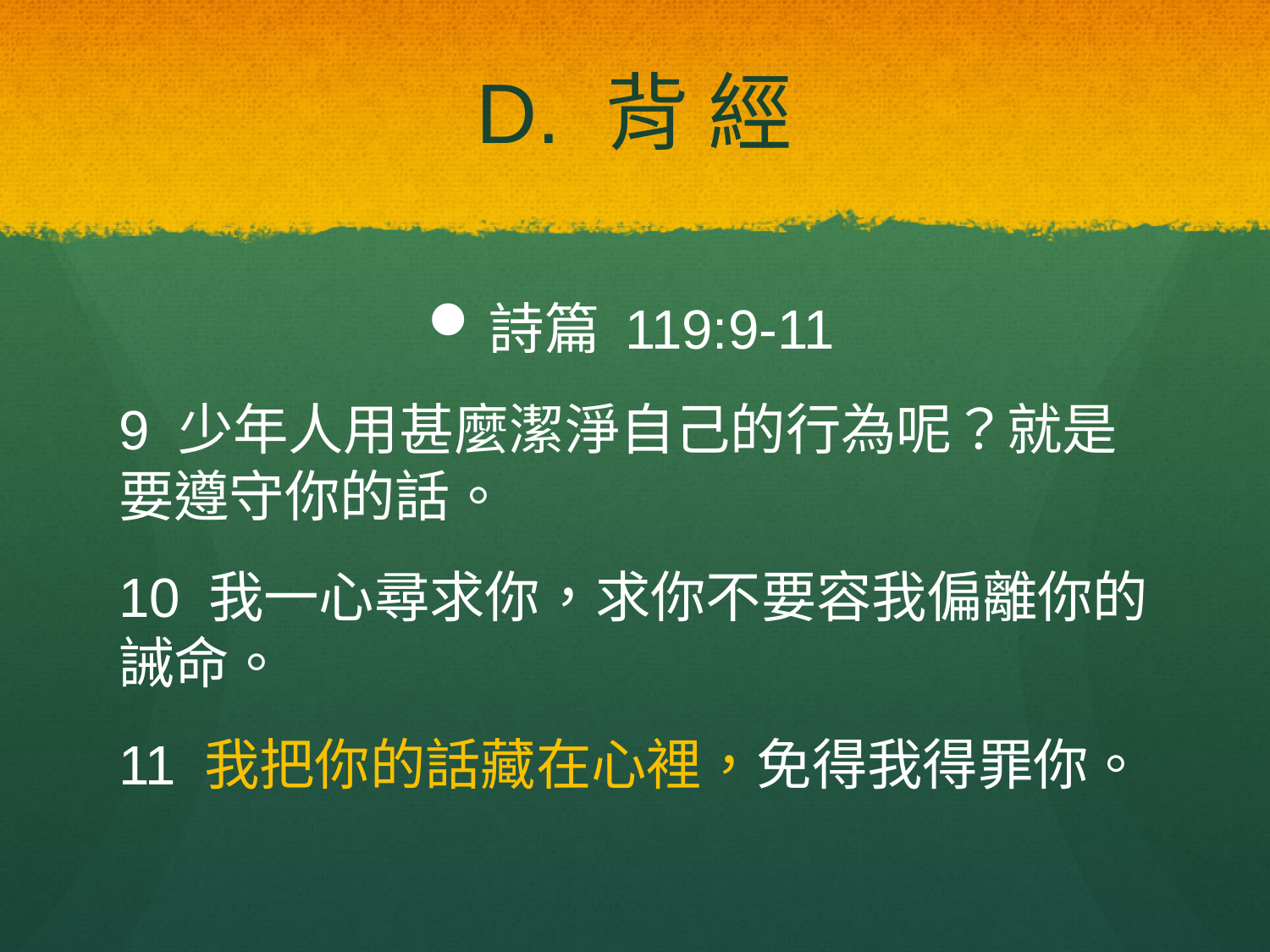

# D. 背 經
詩篇 119:9-11
9 少年人用甚麼潔淨自己的行為呢？就是要遵守你的話。
10 我一心尋求你，求你不要容我偏離你的誡命。
11 我把你的話藏在心裡，免得我得罪你。